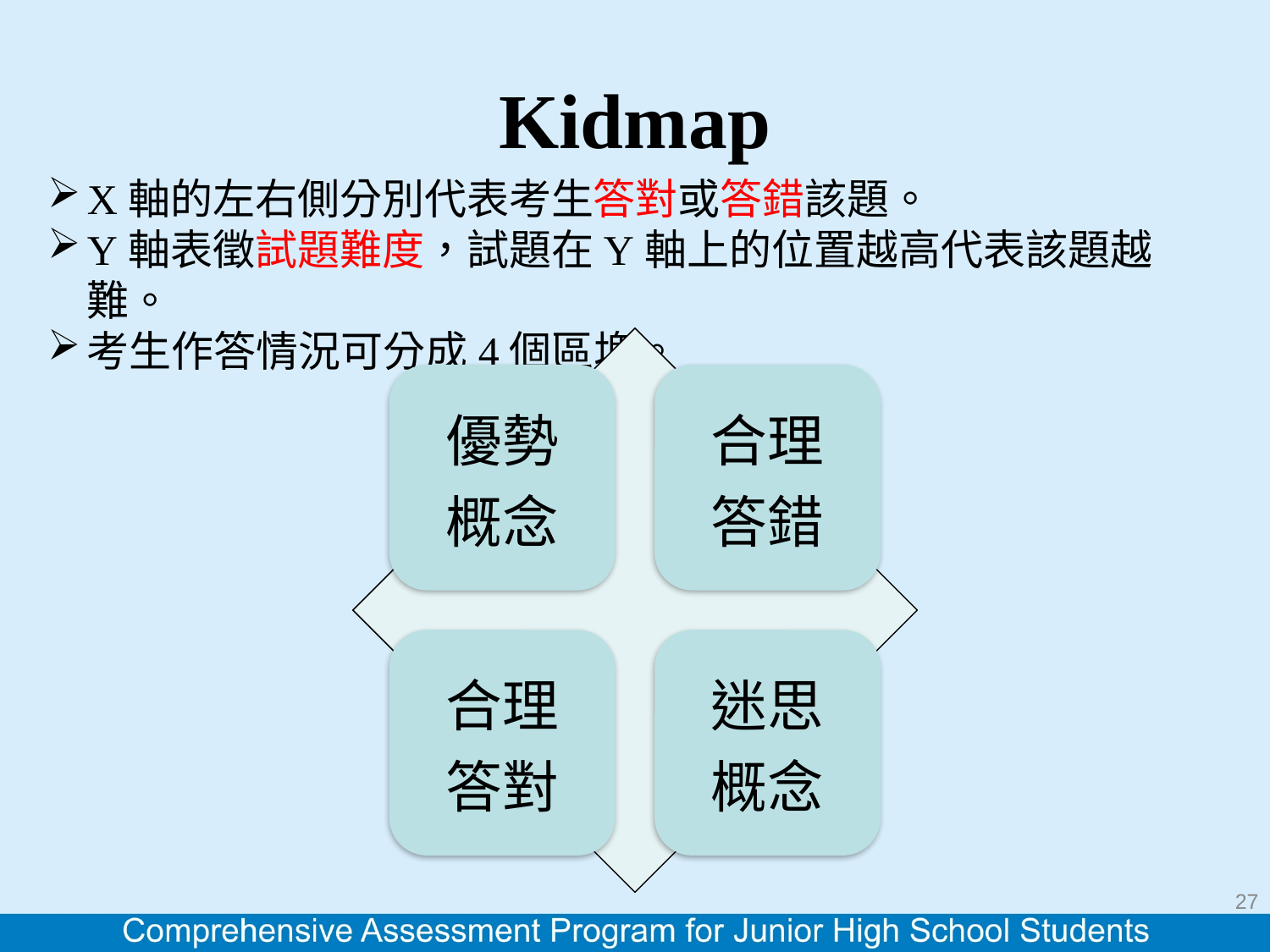

# Kidmap
X軸的左右側分別代表考生答對或答錯該題。
Y軸表徵試題難度，試題在Y軸上的位置越高代表該題越難。
考生作答情況可分成4個區塊。
優勢
概念
合理
答錯
合理
答對
迷思
概念
27